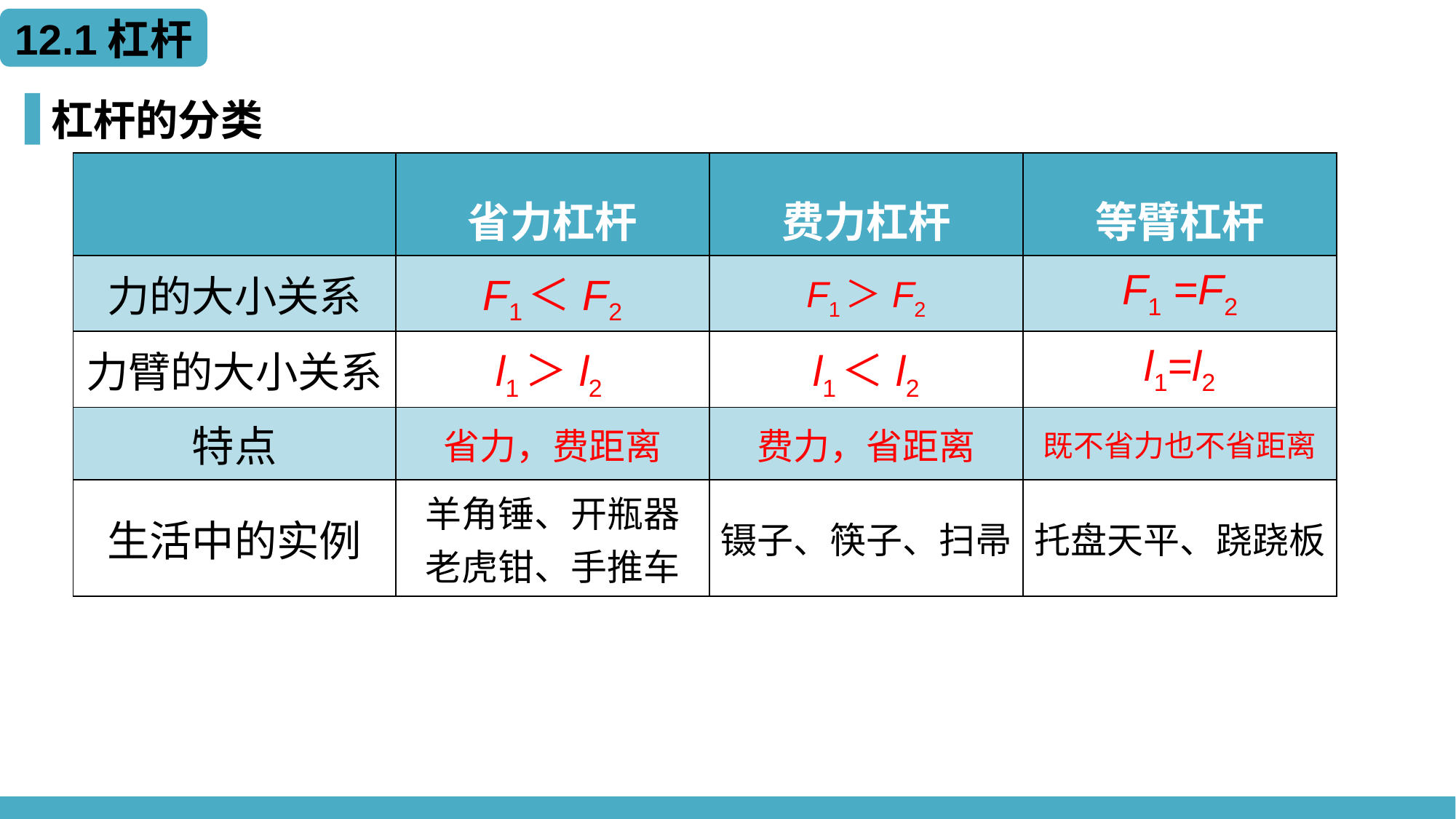

12.1杠杆
杠杆的分类

|  | 省力杠杆 | 费力杠杆 | 等臂杠杆 |
| --- | --- | --- | --- |
| 力的大小关系 | F1＜F2 | F1＞F2 | F1 =F2 |
| 力臂的大小关系 | l1＞l2 | l1＜l2 | l1=l2 |
| 特点 | 省力，费距离 | 费力，省距离 | 既不省力也不省距离 |
| 生活中的实例 | 羊角锤、开瓶器 老虎钳、手推车 | 镊子、筷子、扫帚 | 托盘天平、跷跷板 |